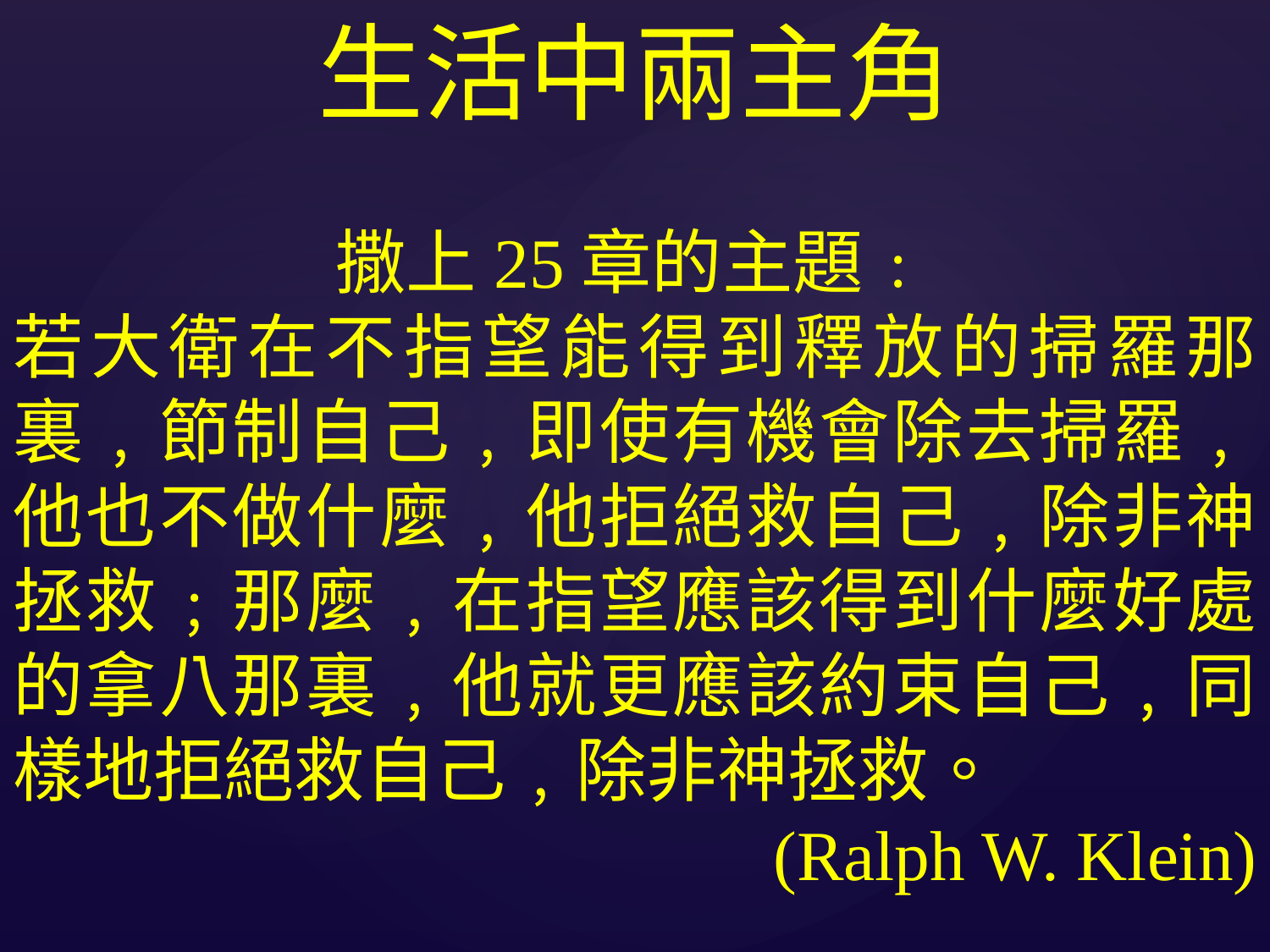

生活中兩主角

撒上25章的主題﹕
若大衛在不指望能得到釋放的掃羅那裏﹐節制自己﹐即使有機會除去掃羅﹐他也不做什麼﹐他拒絕救自己﹐除非神拯救﹔那麼﹐在指望應該得到什麼好處的拿八那裏﹐他就更應該約束自己﹐同樣地拒絕救自己﹐除非神拯救。
(Ralph W. Klein)